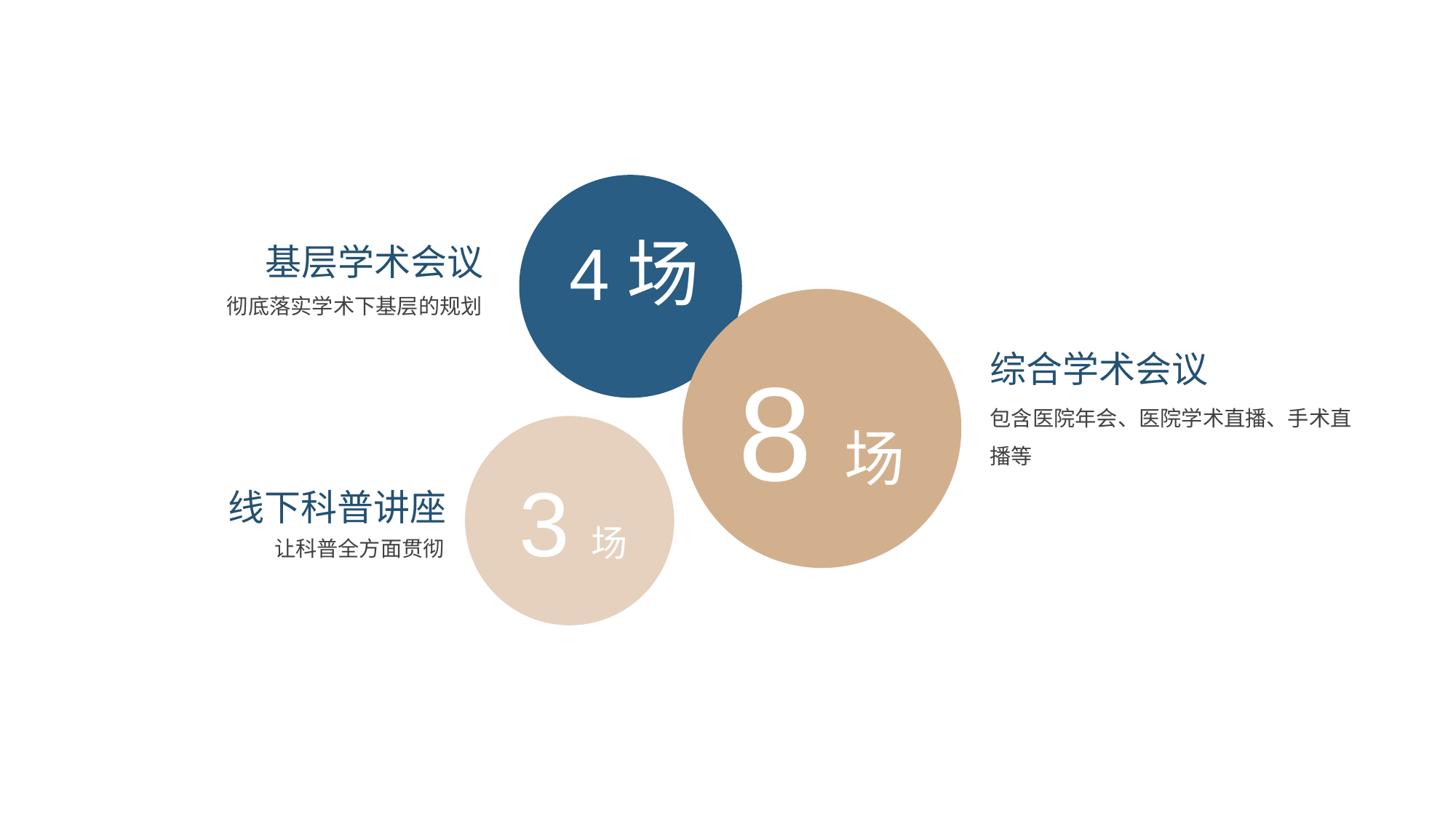

4场
基层学术会议
彻底落实学术下基层的规划

综合学术会议
8场
包含医院年会、医院学术直播、手术直播等

3场
线下科普讲座
让科普全方面贯彻